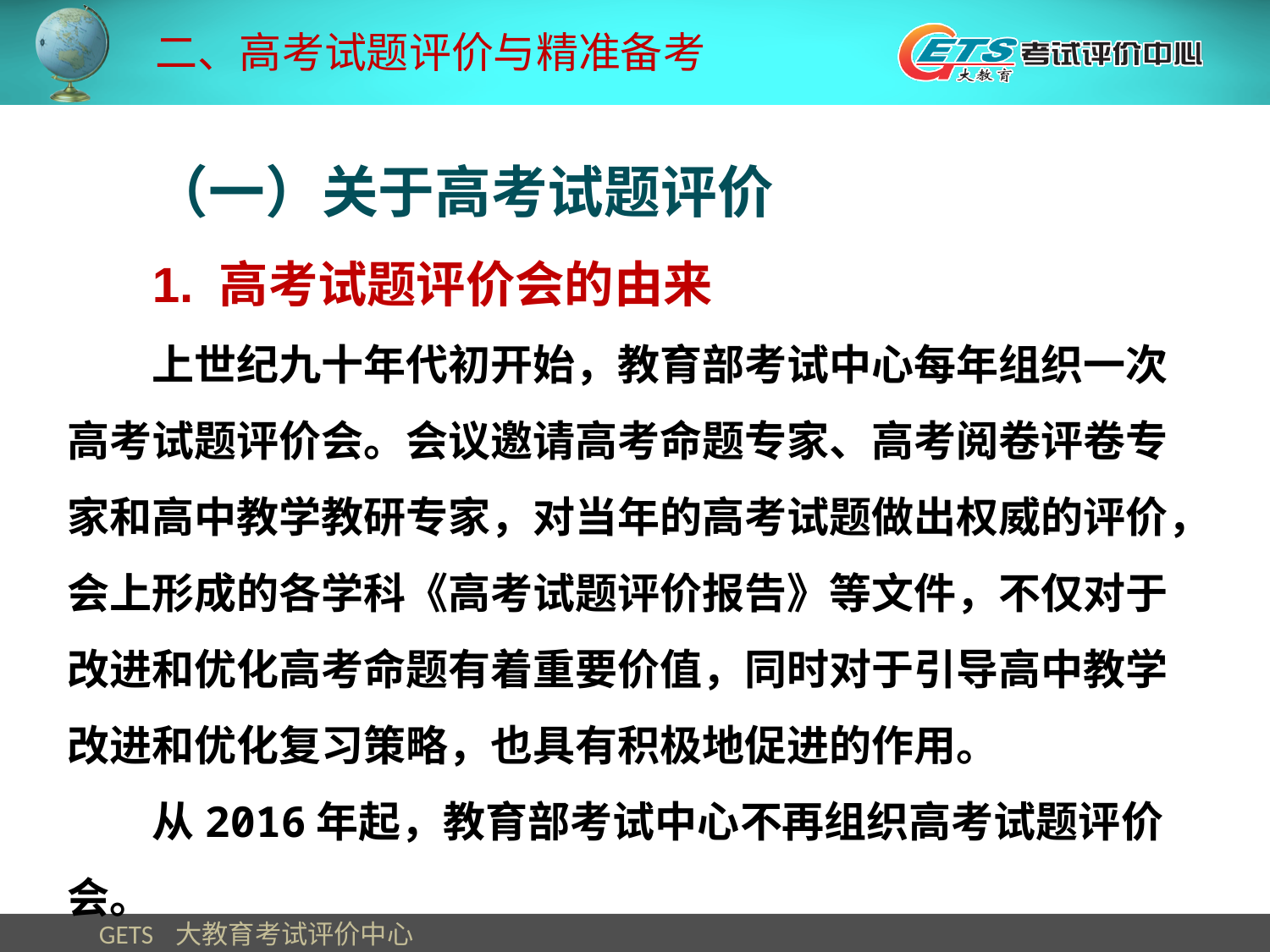

二、高考试题评价与精准备考
（一）关于高考试题评价
1. 高考试题评价会的由来
上世纪九十年代初开始，教育部考试中心每年组织一次高考试题评价会。会议邀请高考命题专家、高考阅卷评卷专家和高中教学教研专家，对当年的高考试题做出权威的评价，会上形成的各学科《高考试题评价报告》等文件，不仅对于改进和优化高考命题有着重要价值，同时对于引导高中教学改进和优化复习策略，也具有积极地促进的作用。
从2016年起，教育部考试中心不再组织高考试题评价会。